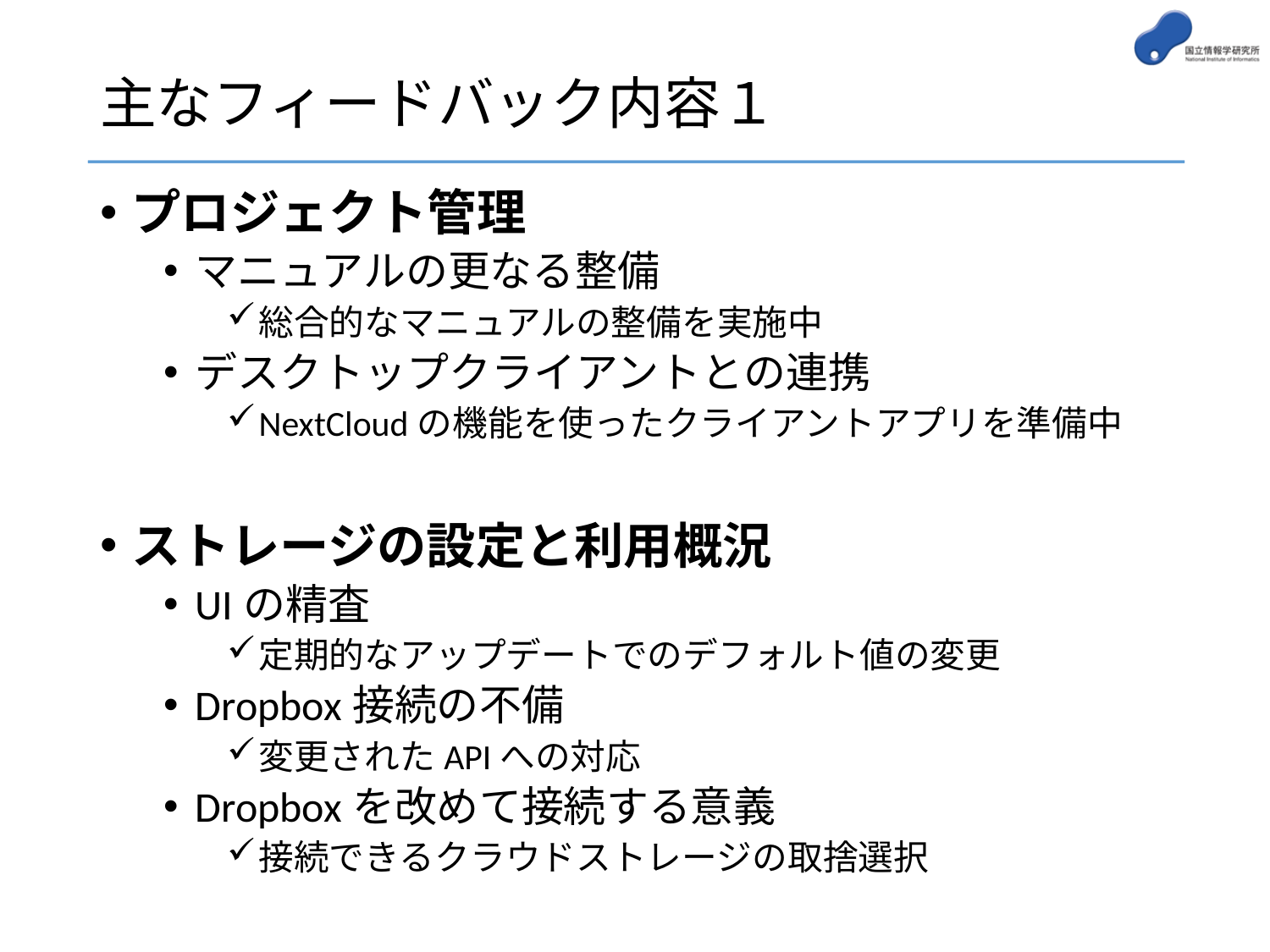

# 主なフィードバック内容１
プロジェクト管理
マニュアルの更なる整備
総合的なマニュアルの整備を実施中
デスクトップクライアントとの連携
NextCloudの機能を使ったクライアントアプリを準備中

ストレージの設定と利用概況
UIの精査
定期的なアップデートでのデフォルト値の変更
Dropbox接続の不備
変更されたAPIへの対応
Dropboxを改めて接続する意義
接続できるクラウドストレージの取捨選択